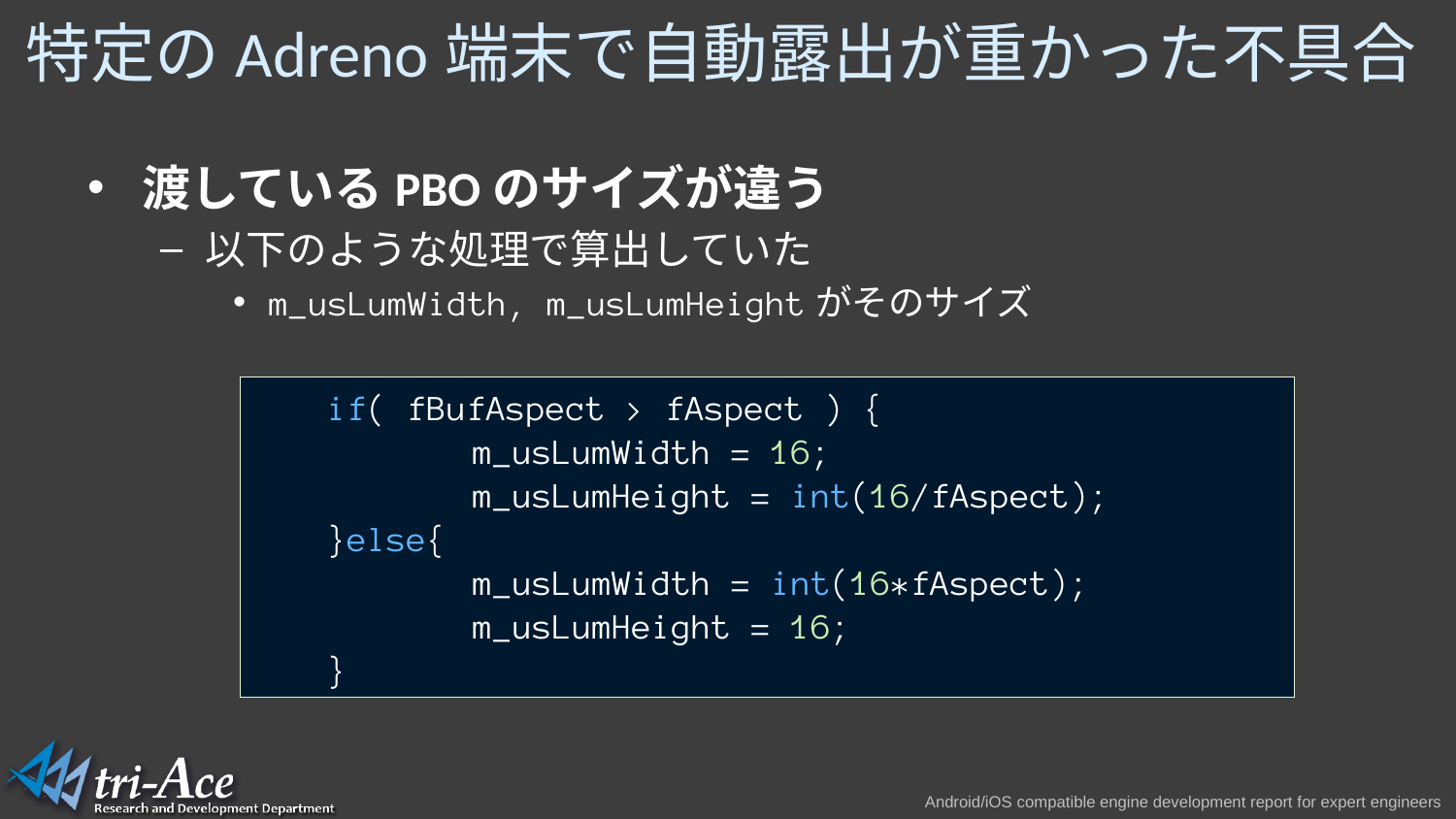

# 特定のAdreno端末で自動露出が重かった不具合
渡しているPBOのサイズが違う
以下のような処理で算出していた
m_usLumWidth, m_usLumHeightがそのサイズ

if( fBufAspect > fAspect ) {
	m_usLumWidth = 16;
	m_usLumHeight = int(16/fAspect);
}else{
	m_usLumWidth = int(16*fAspect);
	m_usLumHeight = 16;
}